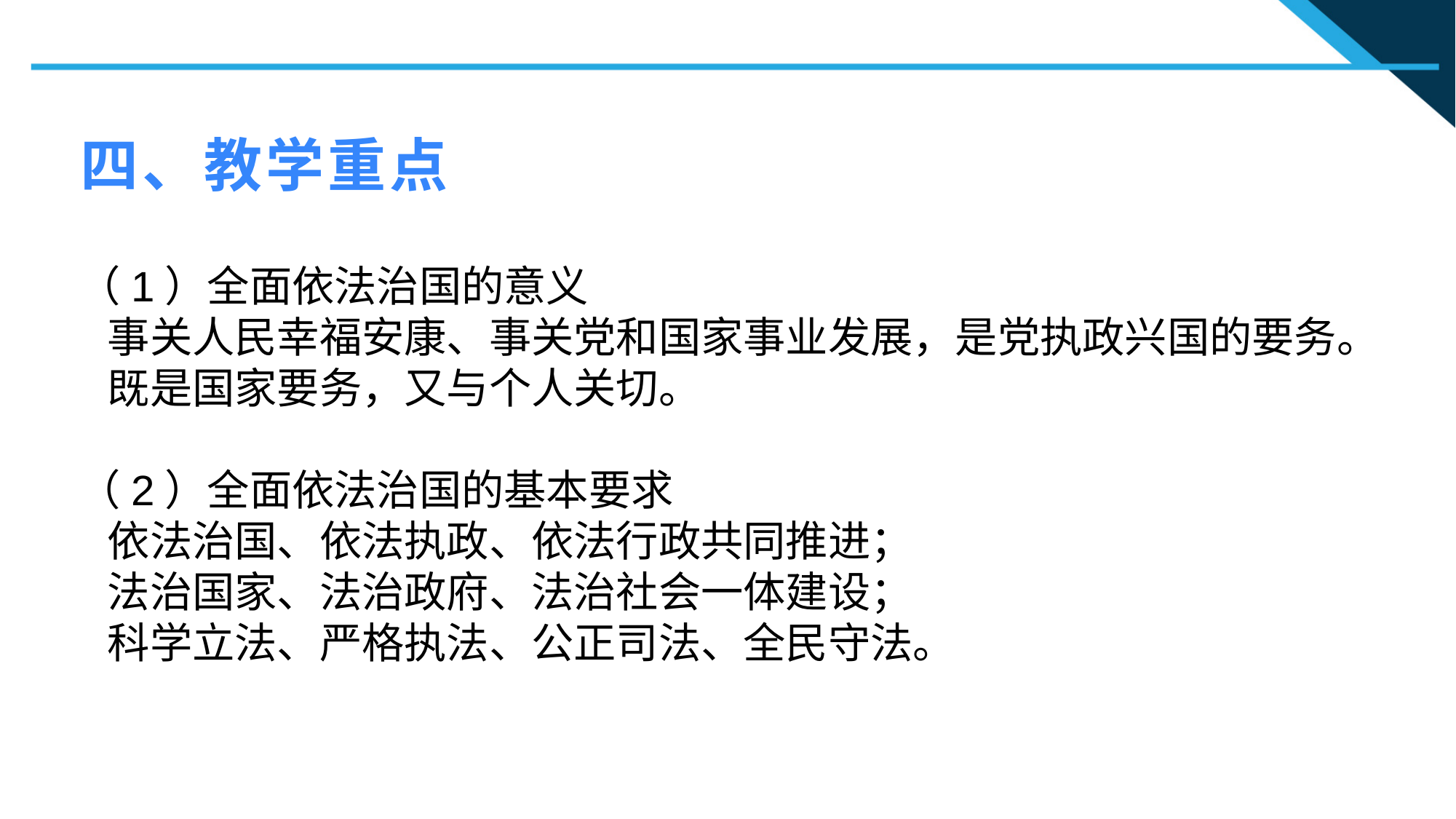

四、教学重点
（1）全面依法治国的意义
  事关人民幸福安康、事关党和国家事业发展，是党执政兴国的要务。
  既是国家要务，又与个人关切。

（2）全面依法治国的基本要求
  依法治国、依法执政、依法行政共同推进；
  法治国家、法治政府、法治社会一体建设；
  科学立法、严格执法、公正司法、全民守法。